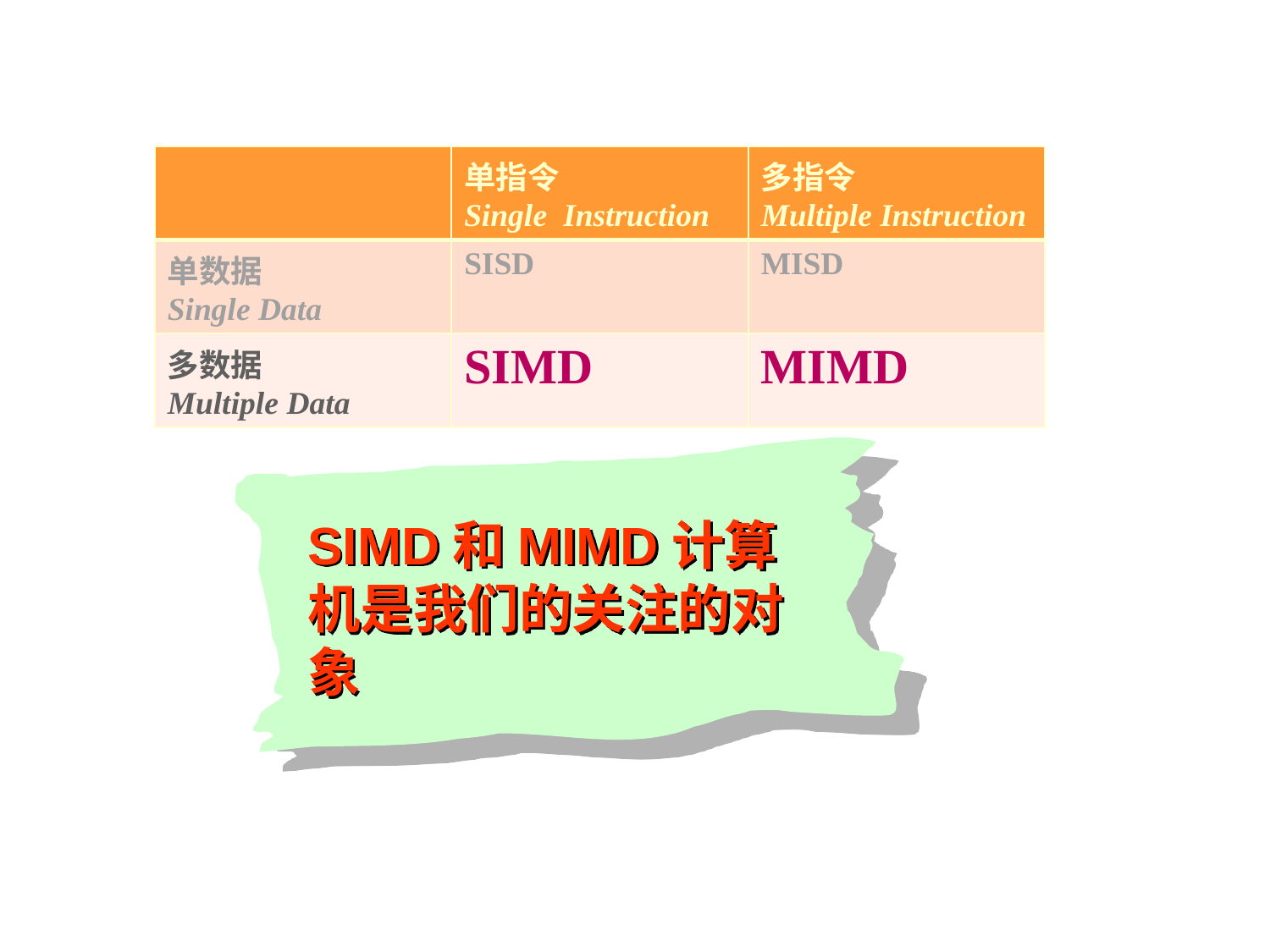

|  | 单指令 Single Instruction | 多指令 Multiple Instruction |
| --- | --- | --- |
| 单数据 Single Data | SISD | MISD |
| 多数据 Multiple Data | SIMD | MIMD |

SIMD和MIMD计算机是我们的关注的对象